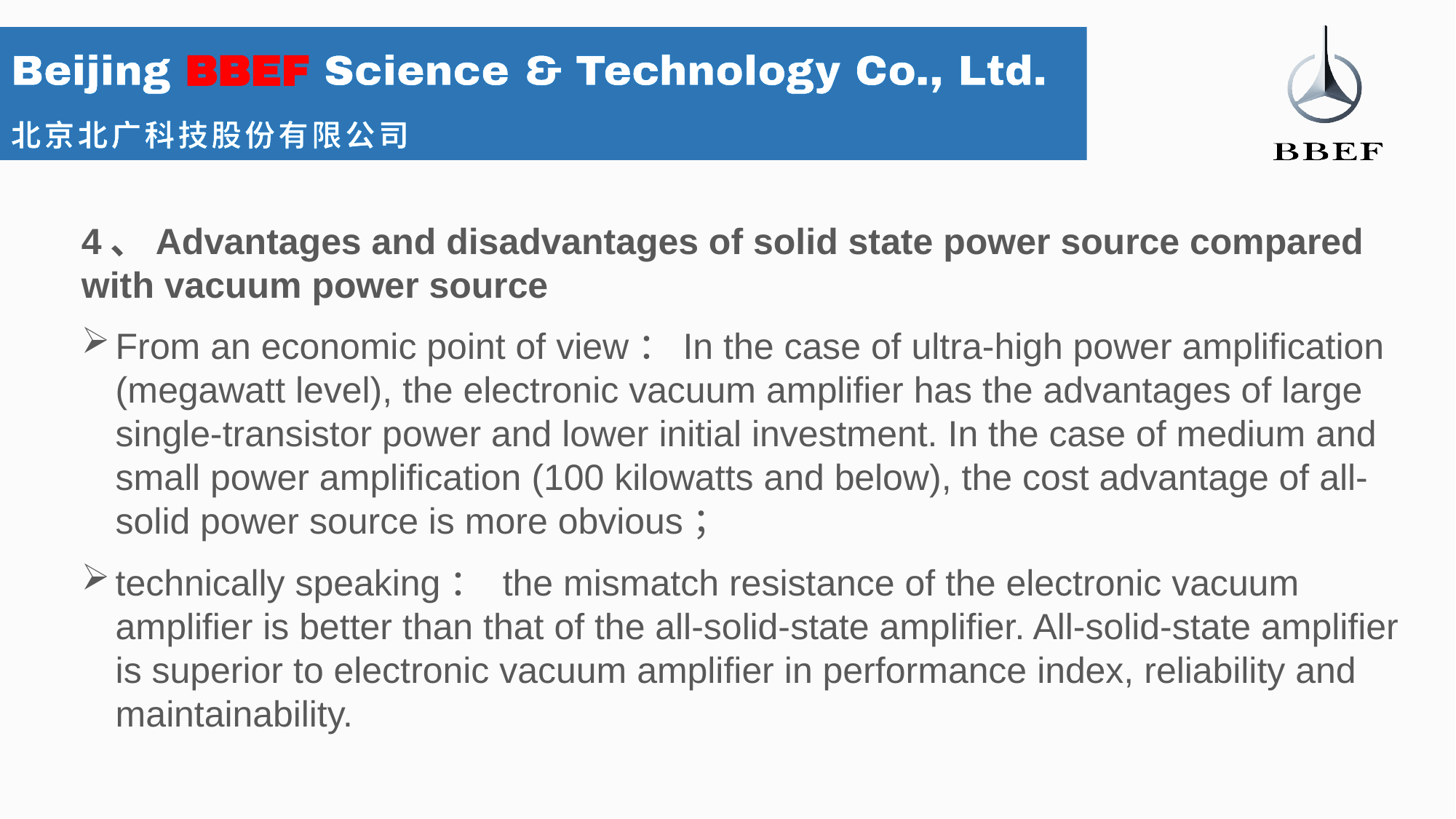

Beijing BBEF Science & Technology Co., Ltd.
北京北广科技股份有限公司

4、Advantages and disadvantages of solid state power source compared with vacuum power source
From an economic point of view：In the case of ultra-high power amplification (megawatt level), the electronic vacuum amplifier has the advantages of large single-transistor power and lower initial investment. In the case of medium and small power amplification (100 kilowatts and below), the cost advantage of all-solid power source is more obvious；
technically speaking： the mismatch resistance of the electronic vacuum amplifier is better than that of the all-solid-state amplifier. All-solid-state amplifier is superior to electronic vacuum amplifier in performance index, reliability and maintainability.